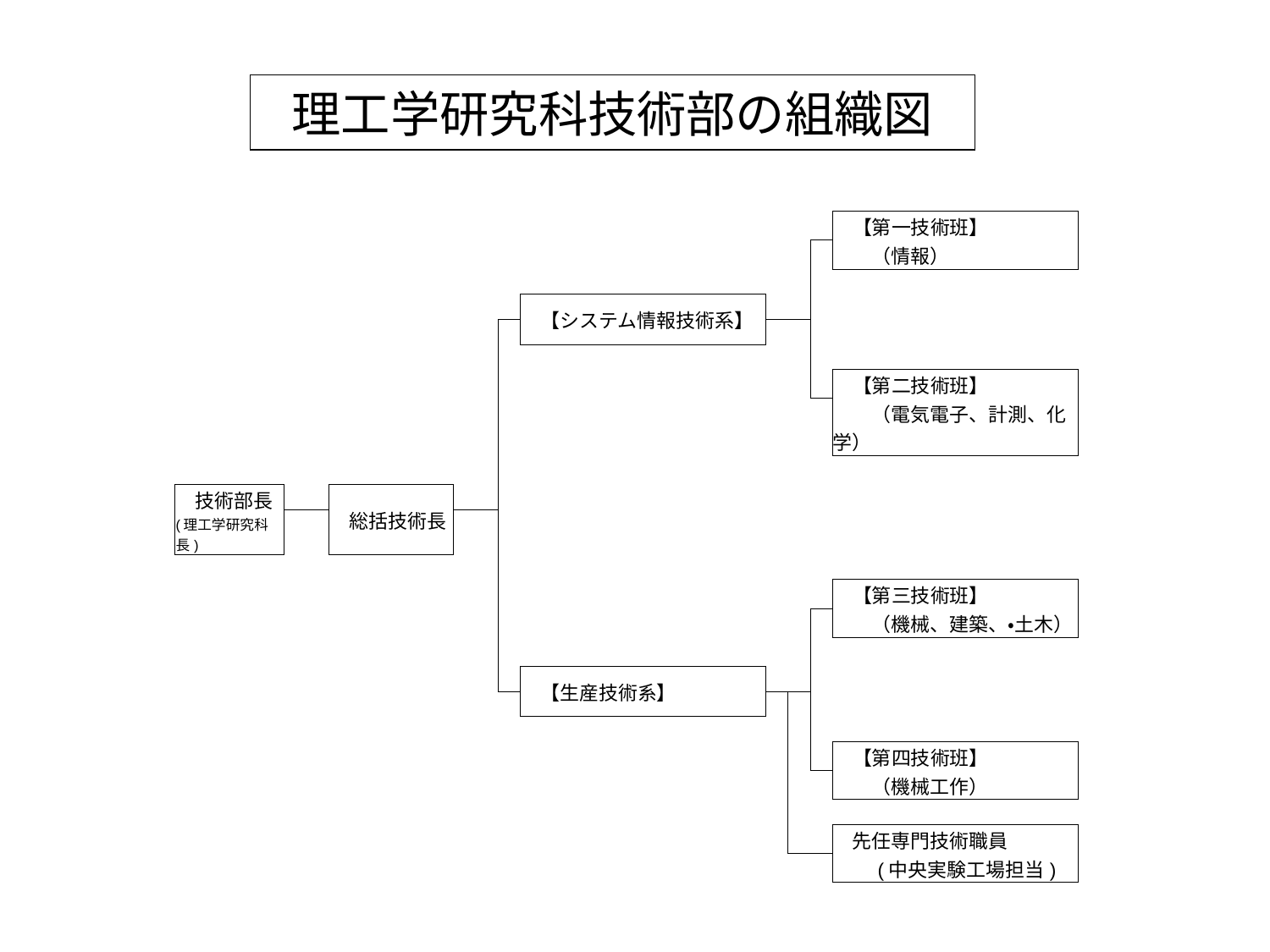

# 理工学研究科技術部の組織図
|  |  |  |  |  |  |  |  |  |  |  |  |  |  |  |  |
| --- | --- | --- | --- | --- | --- | --- | --- | --- | --- | --- | --- | --- | --- | --- | --- |
|  |  |  |  |  |  |  |  |  |  |  |  |  | 【第一技術班】 |  |  |
|  |  |  |  |  |  |  |  |  |  |  |  |  | （情報） |  |  |
|  |  |  |  |  |  |  |  |  |  |  |  |  |  |  |  |
|  |  |  |  |  |  |  |  |  | 【システム情報技術系】 |  |  |  |  |  |  |
|  |  |  |  |  |  |  |  |  |  |  |  |  |  |  |  |
|  |  |  |  |  |  |  |  |  |  |  |  |  |  |  |  |
|  |  |  |  |  |  |  |  |  |  |  |  |  | 【第二技術班】 |  |  |
|  |  |  |  |  |  |  |  |  |  |  |  |  | （電気電子、計測、化学） |  |  |
|  |  |  |  |  |  |  |  |  |  |  |  |  |  |  |  |
|  |  | 技術部長 (理工学研究科長) |  |  | 総括技術長 |  |  |  |  |  |  |  |  |  |  |
|  |  |  |  |  |  |  |  |  |  |  |  |  |  |  |  |
|  |  |  |  |  |  |  |  |  |  |  |  |  |  |  |  |
|  |  |  |  |  |  |  |  |  |  |  |  |  | 【第三技術班】 |  |  |
|  |  |  |  |  |  |  |  |  |  |  |  |  | （機械、建築、・土木） |  |  |
|  |  |  |  |  |  |  |  |  |  |  |  |  |  |  |  |
|  |  |  |  |  |  |  |  |  | 【生産技術系】 |  |  |  |  |  |  |
|  |  |  |  |  |  |  |  |  |  |  |  |  |  |  |  |
|  |  |  |  |  |  |  |  |  |  |  |  |  |  |  |  |
|  |  |  |  |  |  |  |  |  |  |  |  |  | 【第四技術班】 |  |  |
|  |  |  |  |  |  |  |  |  |  |  |  |  | （機械工作） |  |  |
|  |  |  |  |  |  |  |  |  |  |  |  |  |  |  |  |
|  |  |  |  |  |  |  |  |  |  |  |  |  | 先任専門技術職員 |  |  |
|  |  |  |  |  |  |  |  |  |  |  |  |  | (中央実験工場担当) |  |  |
|  |  |  |  |  |  |  |  |  |  |  |  |  |  |  |  |